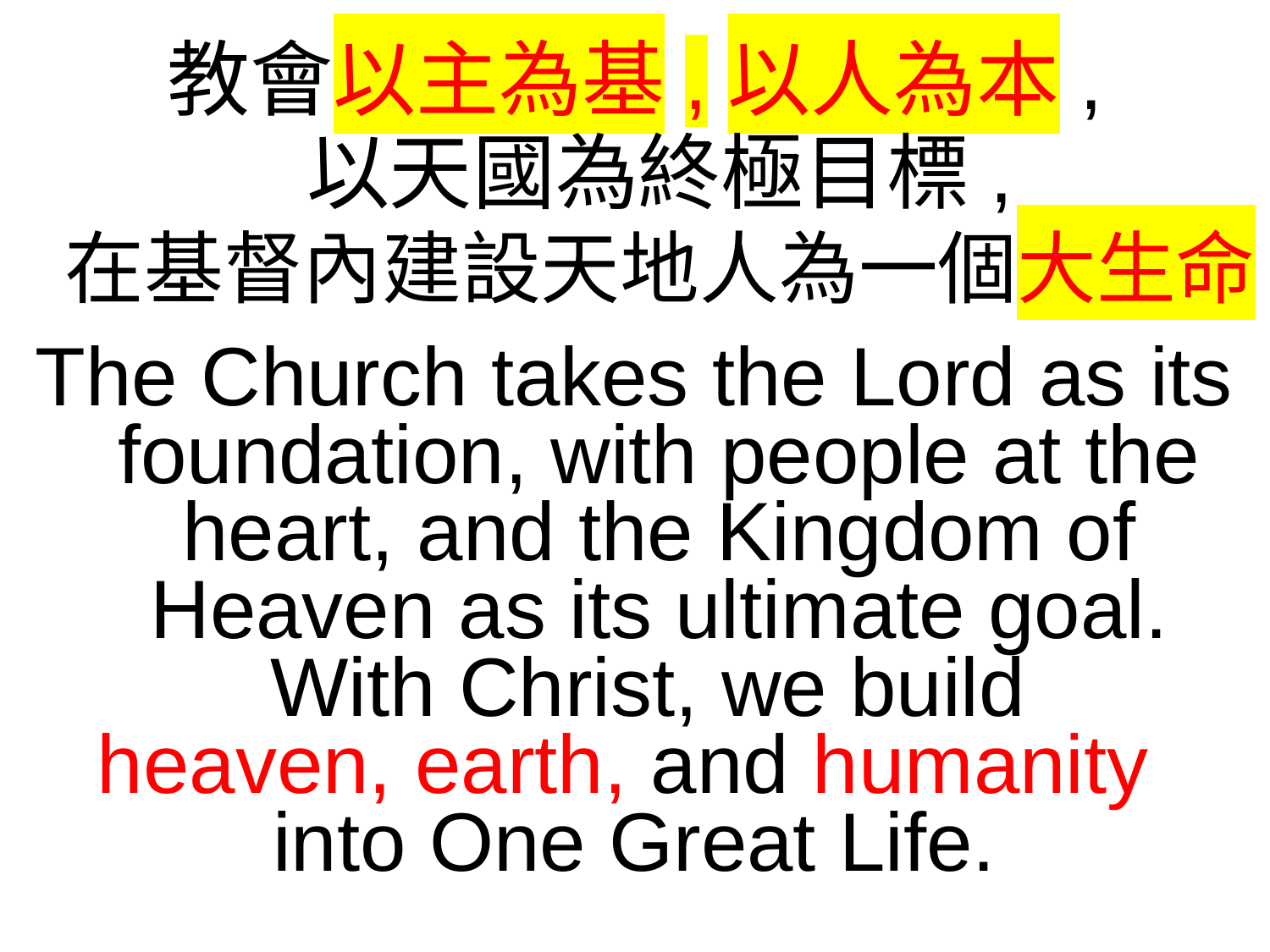

教會以主為基,以人為本,
以天國為終極目標,
在基督內建設天地人為一個大生命
The Church takes the Lord as its foundation, with people at the heart, and the Kingdom of Heaven as its ultimate goal. With Christ, we build
heaven, earth, and humanity
into One Great Life.